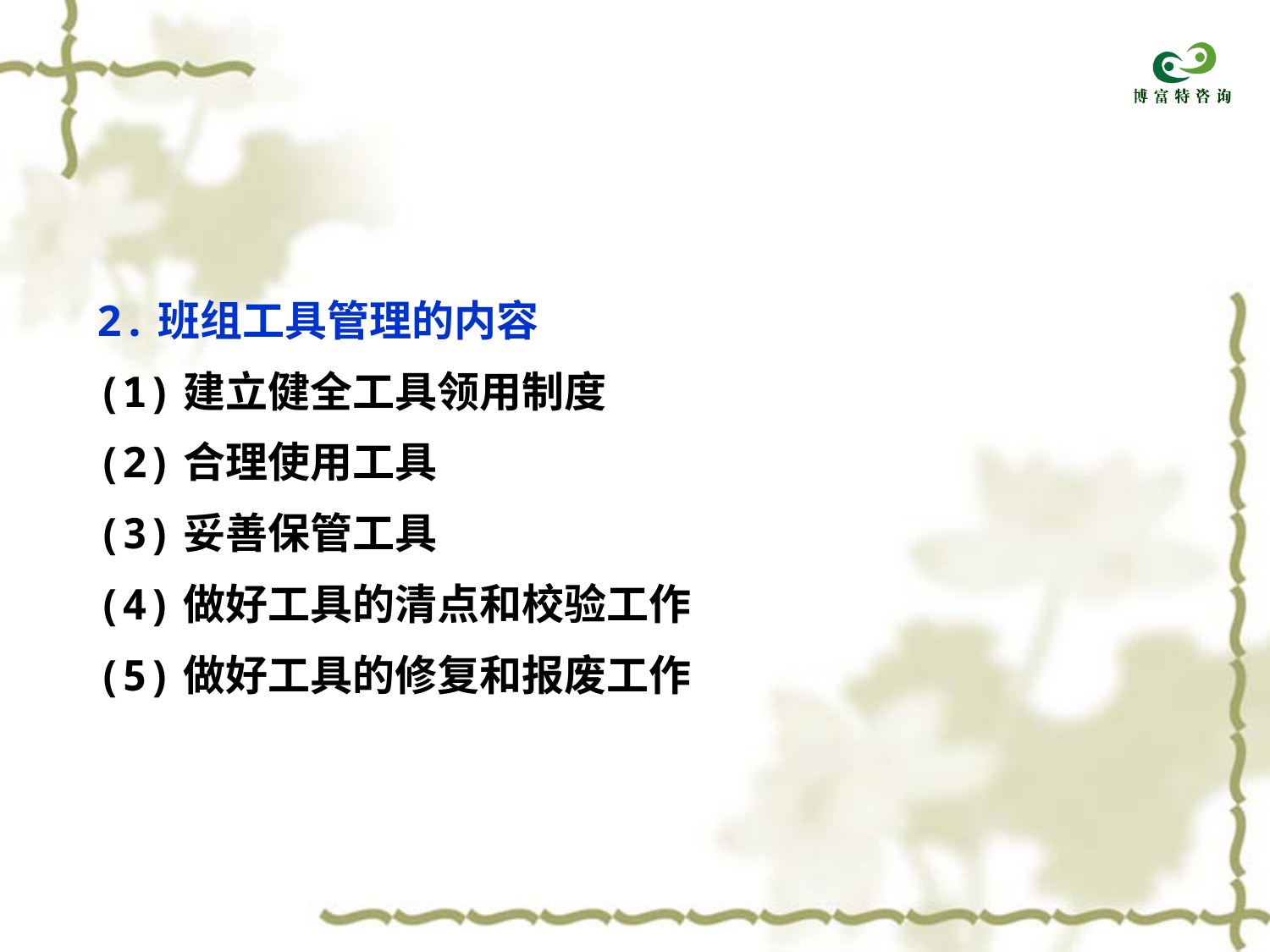

2.班组工具管理的内容
(1)建立健全工具领用制度
(2)合理使用工具
(3)妥善保管工具
(4)做好工具的清点和校验工作
(5)做好工具的修复和报废工作